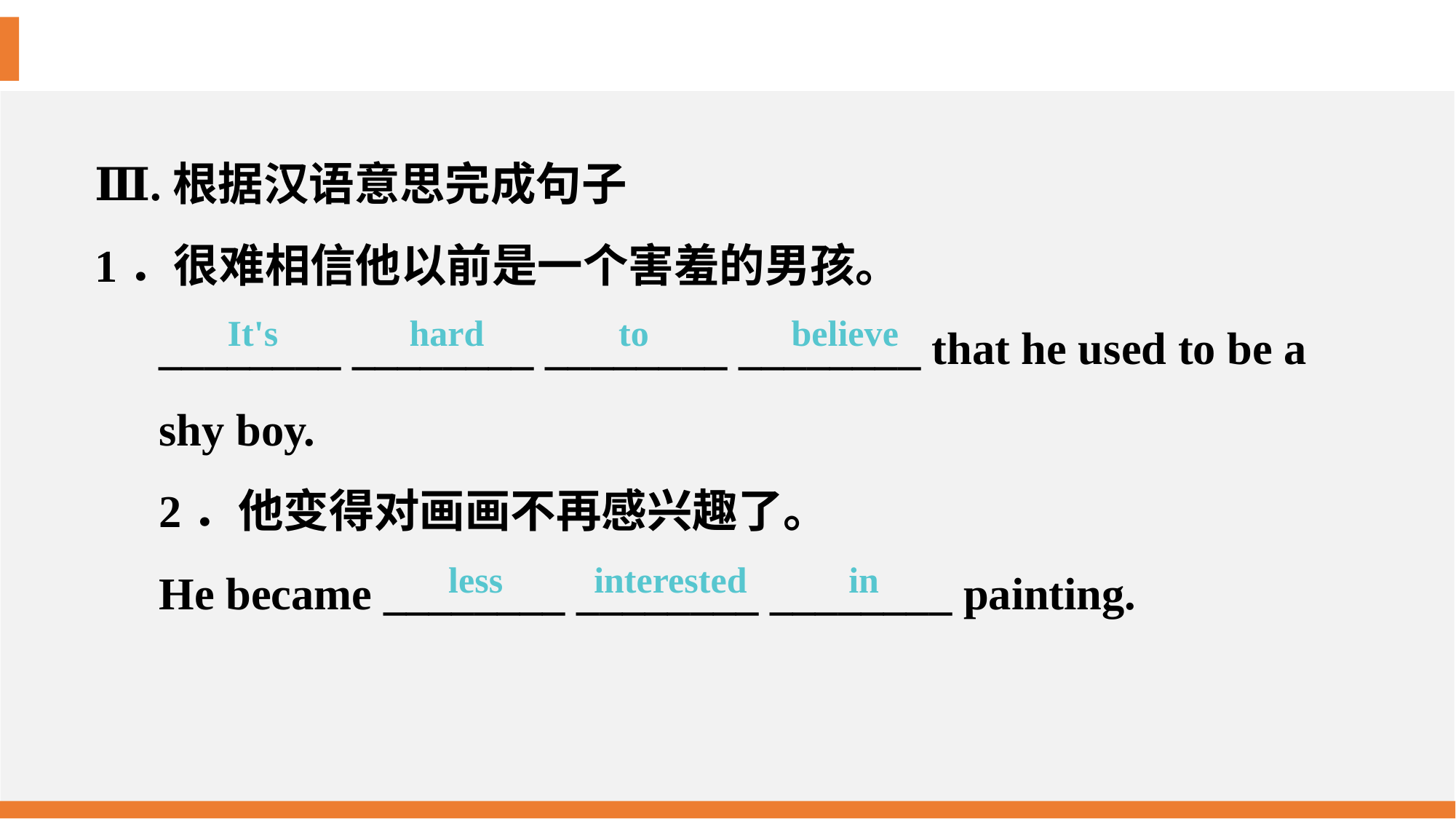

Ⅲ.根据汉语意思完成句子
1．很难相信他以前是一个害羞的男孩。
________ ________ ________ ________ that he used to be a
shy boy.
2．他变得对画画不再感兴趣了。
He became ________ ________ ________ painting.
It's 	        hard 	       to		  believe
less 	    interested	        in